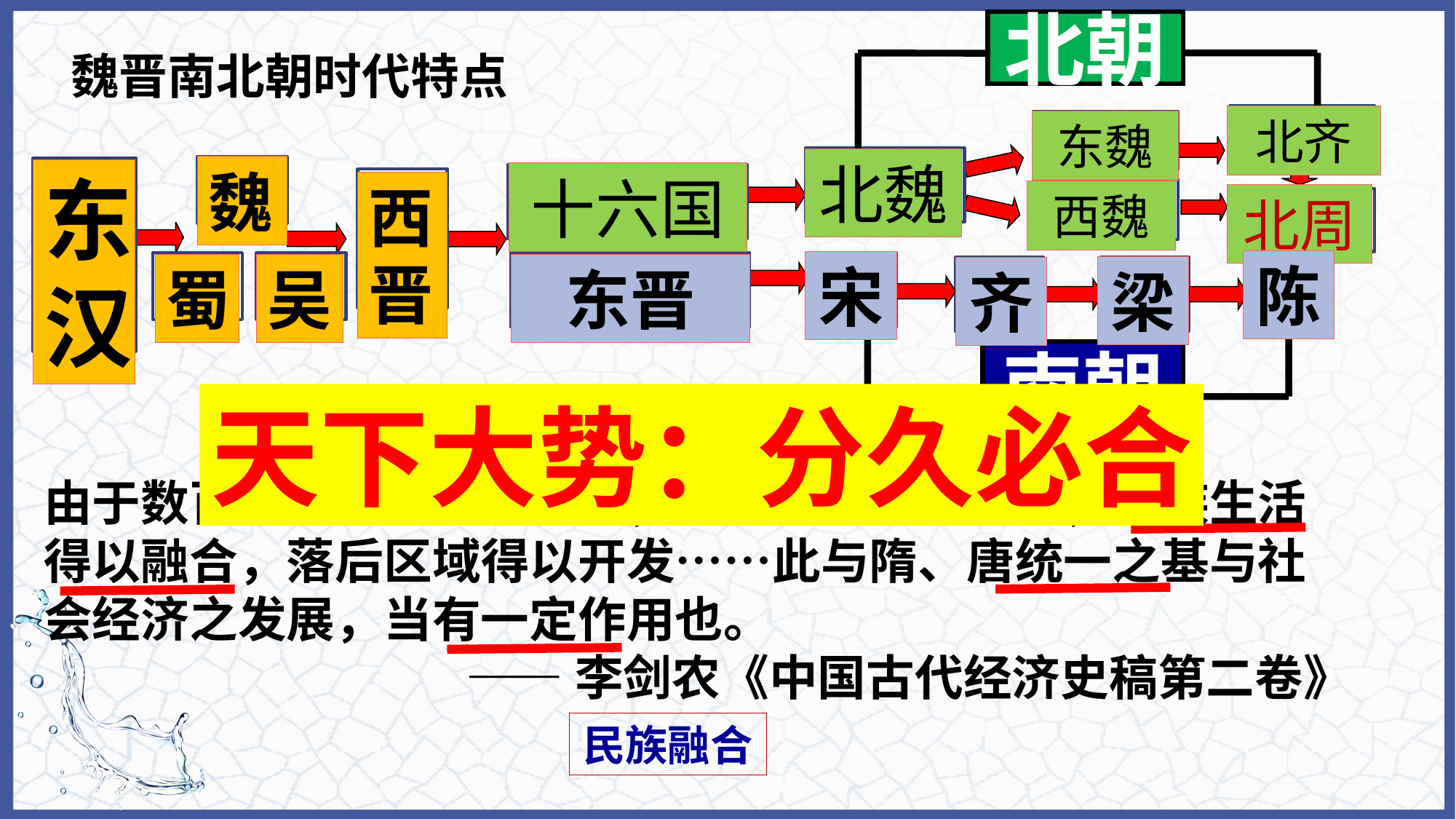

北朝

北齐
东魏

北魏

魏

东汉

十六国

西晋

西魏
北周

陈
宋

吴
蜀
东晋
梁

齐

南朝
魏晋南北朝时代特点
天下大势：分久必合
政权分立
由于数百年间之民户大流徙，南北文化得以交流，各族生活得以融合，落后区域得以开发……此与隋、唐统一之基与社会经济之发展，当有一定作用也。
——李剑农《中国古代经济史稿第二卷》
民族融合